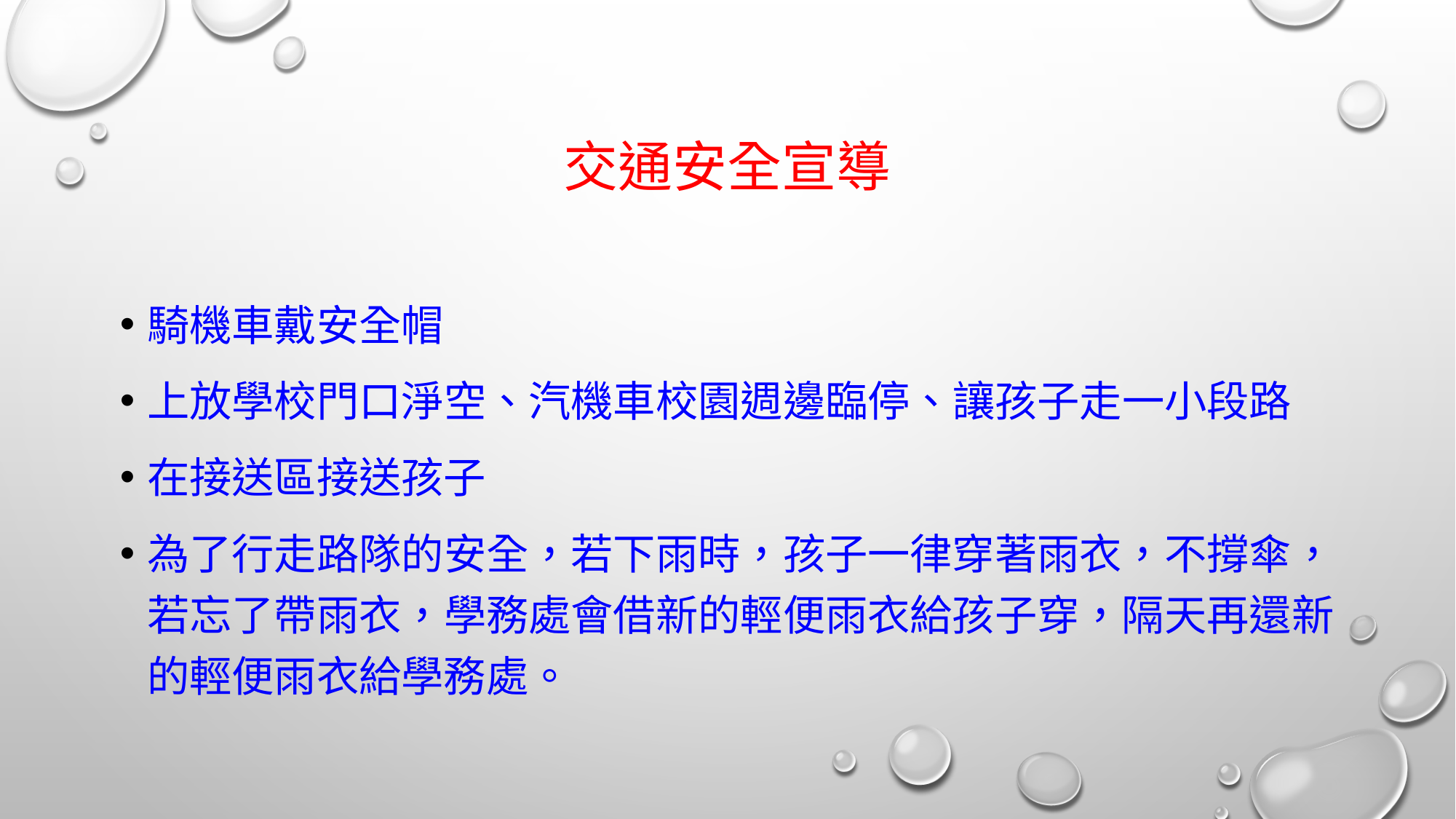

# 交通安全宣導
騎機車戴安全帽
上放學校門口淨空、汽機車校園週邊臨停、讓孩子走一小段路
在接送區接送孩子
為了行走路隊的安全，若下雨時，孩子一律穿著雨衣，不撐傘，若忘了帶雨衣，學務處會借新的輕便雨衣給孩子穿，隔天再還新的輕便雨衣給學務處。